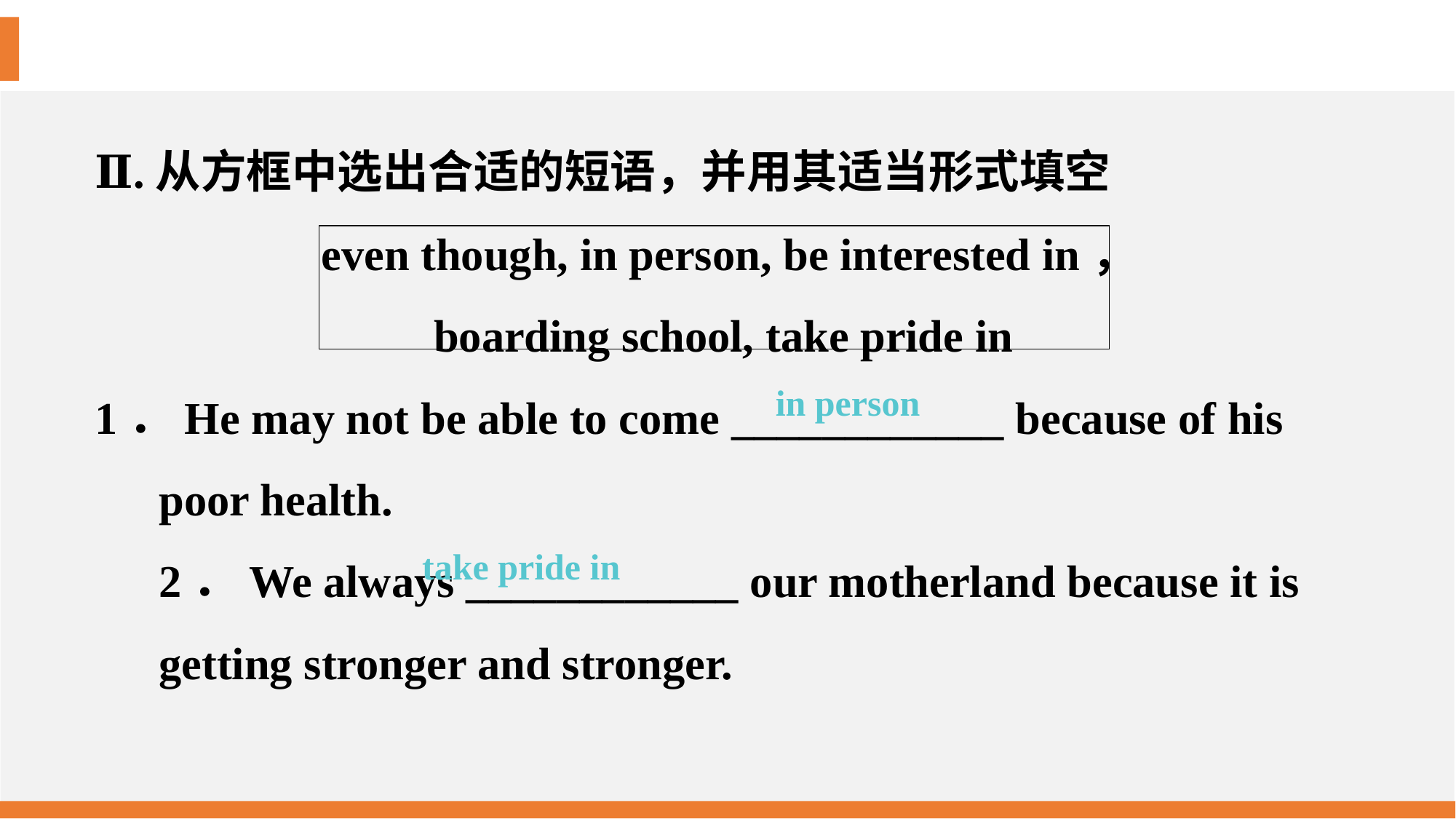

Ⅱ.从方框中选出合适的短语，并用其适当形式填空
 even though, in person, be interested in，
 boarding school, take pride in
1．He may not be able to come ____________ because of his
poor health.
2．We always ____________ our motherland because it is
getting stronger and stronger.

in person
take pride in